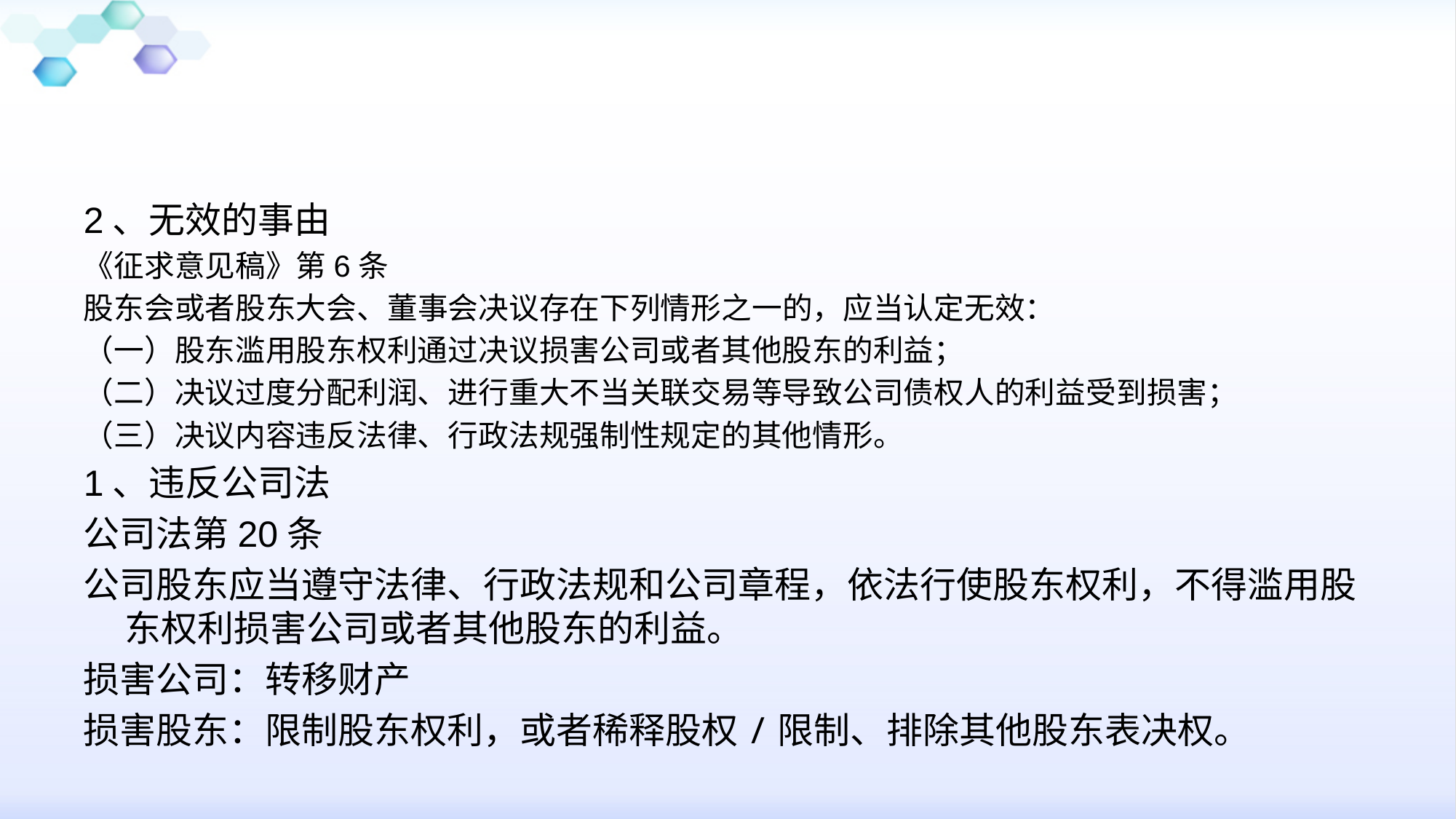

2、无效的事由
《征求意见稿》第6条
股东会或者股东大会、董事会决议存在下列情形之一的，应当认定无效：
（一）股东滥用股东权利通过决议损害公司或者其他股东的利益；
（二）决议过度分配利润、进行重大不当关联交易等导致公司债权人的利益受到损害；
（三）决议内容违反法律、行政法规强制性规定的其他情形。
1、违反公司法
公司法第20条
公司股东应当遵守法律、行政法规和公司章程，依法行使股东权利，不得滥用股东权利损害公司或者其他股东的利益。
损害公司：转移财产
损害股东：限制股东权利，或者稀释股权/限制、排除其他股东表决权。